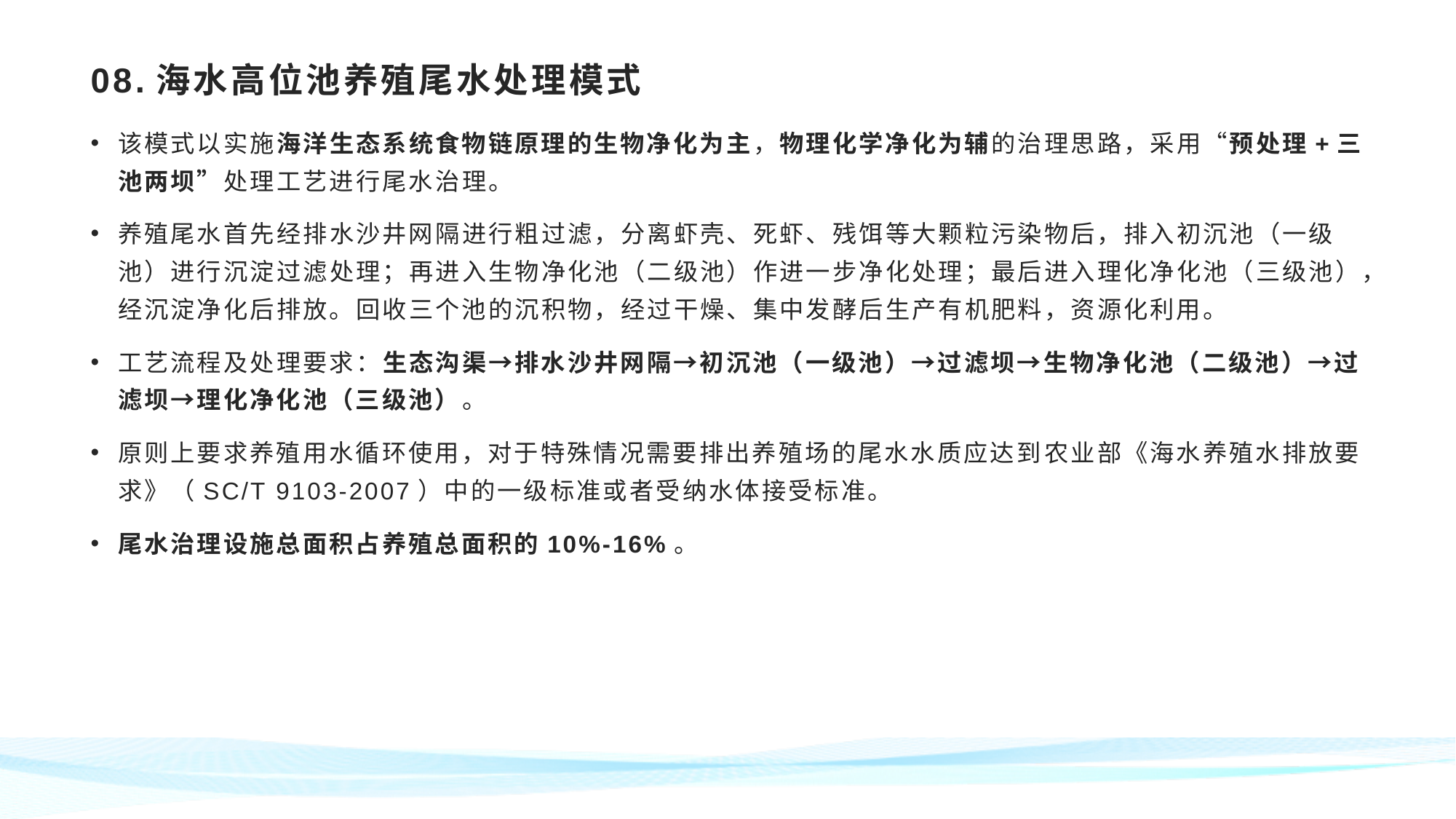

# 08.海水高位池养殖尾水处理模式
该模式以实施海洋生态系统食物链原理的生物净化为主，物理化学净化为辅的治理思路，采用“预处理+三池两坝”处理工艺进行尾水治理。
养殖尾水首先经排水沙井网隔进行粗过滤，分离虾壳、死虾、残饵等大颗粒污染物后，排入初沉池（一级池）进行沉淀过滤处理；再进入生物净化池（二级池）作进一步净化处理；最后进入理化净化池（三级池），经沉淀净化后排放。回收三个池的沉积物，经过干燥、集中发酵后生产有机肥料，资源化利用。
工艺流程及处理要求：生态沟渠→排水沙井网隔→初沉池（一级池）→过滤坝→生物净化池（二级池）→过滤坝→理化净化池（三级池）。
原则上要求养殖用水循环使用，对于特殊情况需要排出养殖场的尾水水质应达到农业部《海水养殖水排放要求》（SC/T 9103-2007）中的一级标准或者受纳水体接受标准。
尾水治理设施总面积占养殖总面积的10%-16%。
18